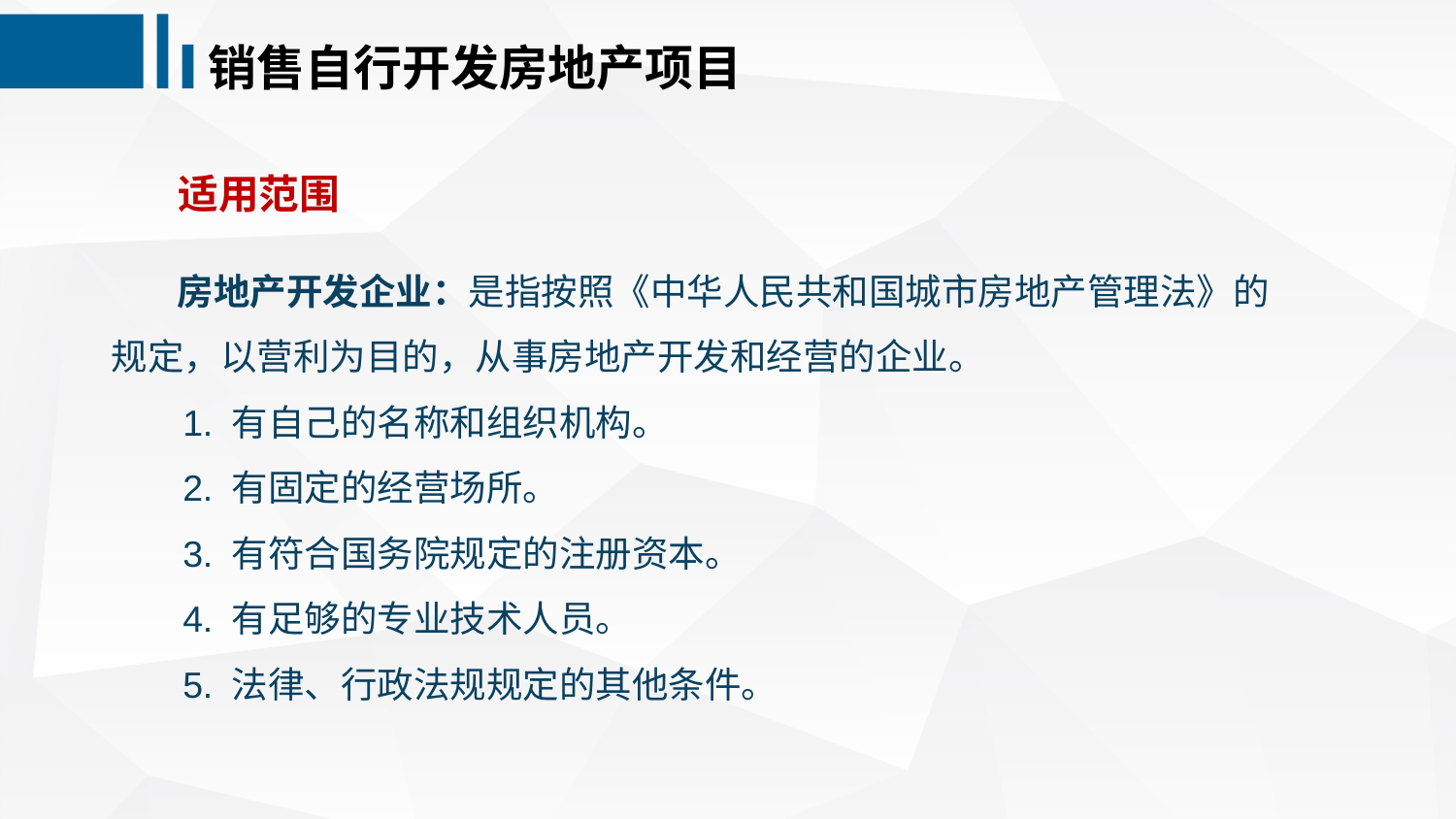

销售自行开发房地产项目
       适用范围

        房地产开发企业：是指按照《中华人民共和国城市房地产管理法》的规定，以营利为目的，从事房地产开发和经营的企业。
       1. 有自己的名称和组织机构。
       2. 有固定的经营场所。
       3. 有符合国务院规定的注册资本。
       4. 有足够的专业技术人员。
       5. 法律、行政法规规定的其他条件。
6